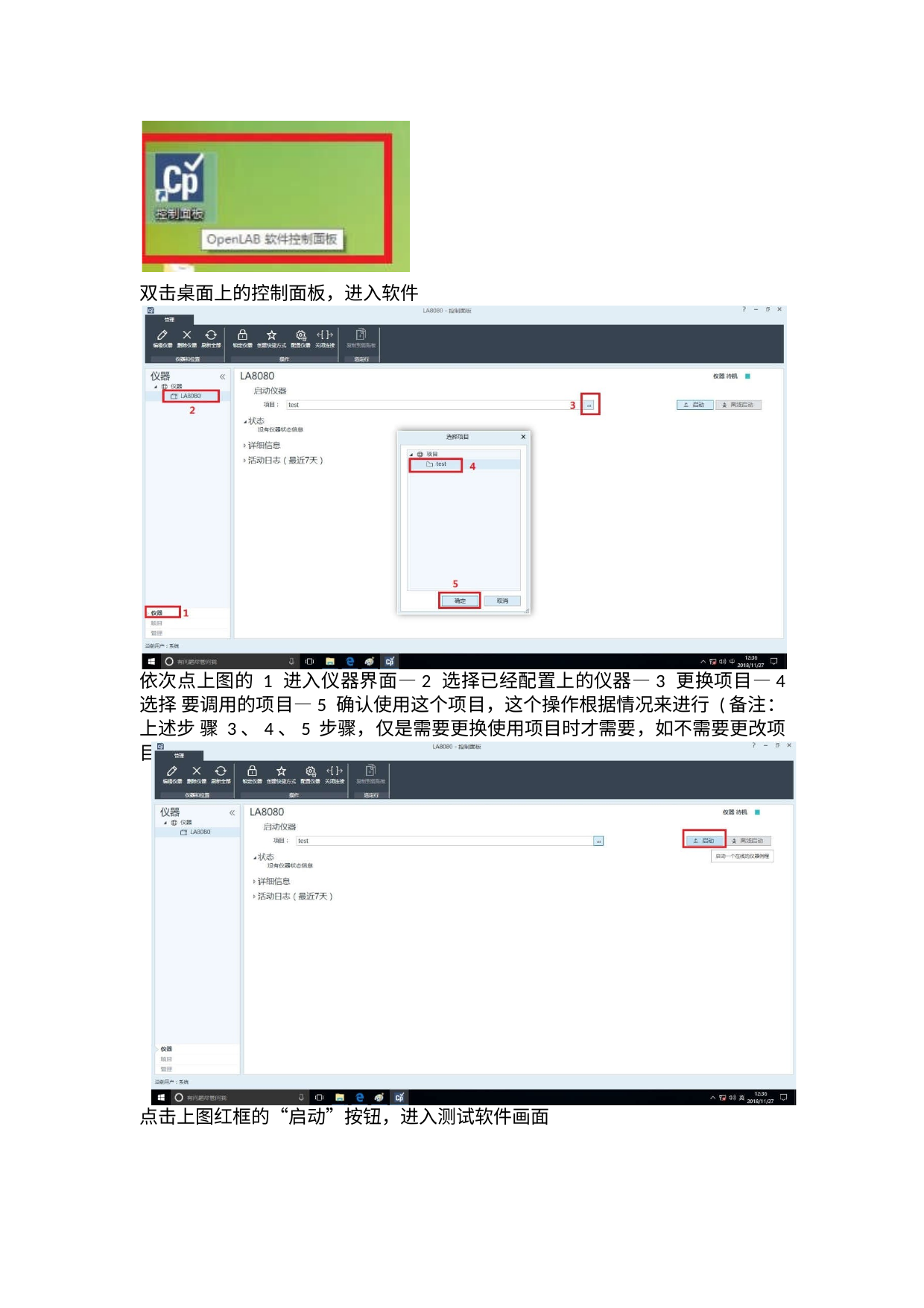

双击桌面上的控制面板，进入软件

依次点上图的 1 进入仪器界面—2 选择已经配置上的仪器—3 更换项目—4 选择 要调用的项目—5 确认使用这个项目，这个操作根据情况来进行 (备注：上述步 骤 3、4、5 步骤，仅是需要更换使用项目时才需要，如不需要更改项目则不需要)

点击上图红框的“启动”按钮，进入测试软件画面